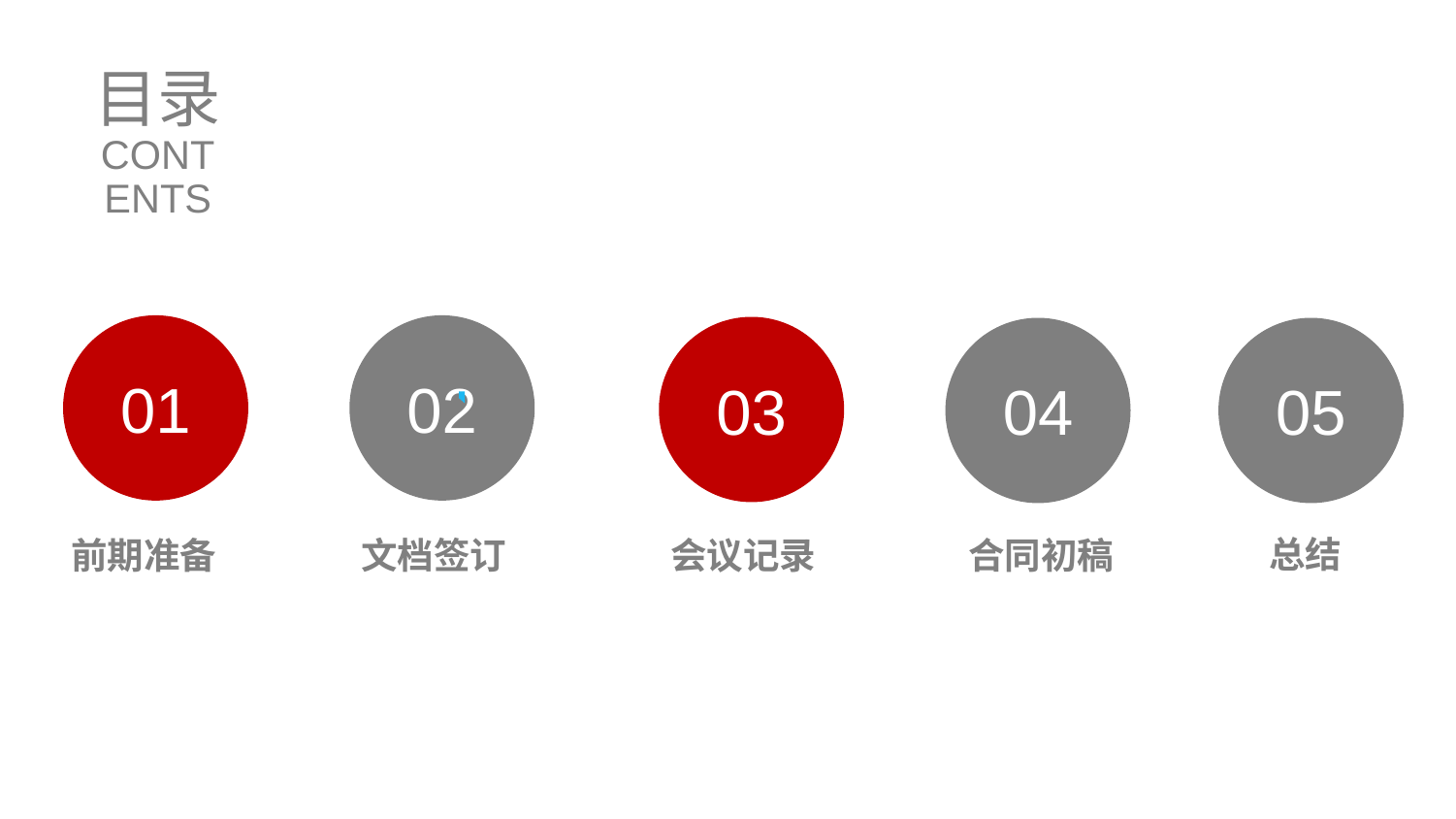

目录
CONTENTS
01
02

03
04
05
总结
前期准备
合同初稿
文档签订
会议记录